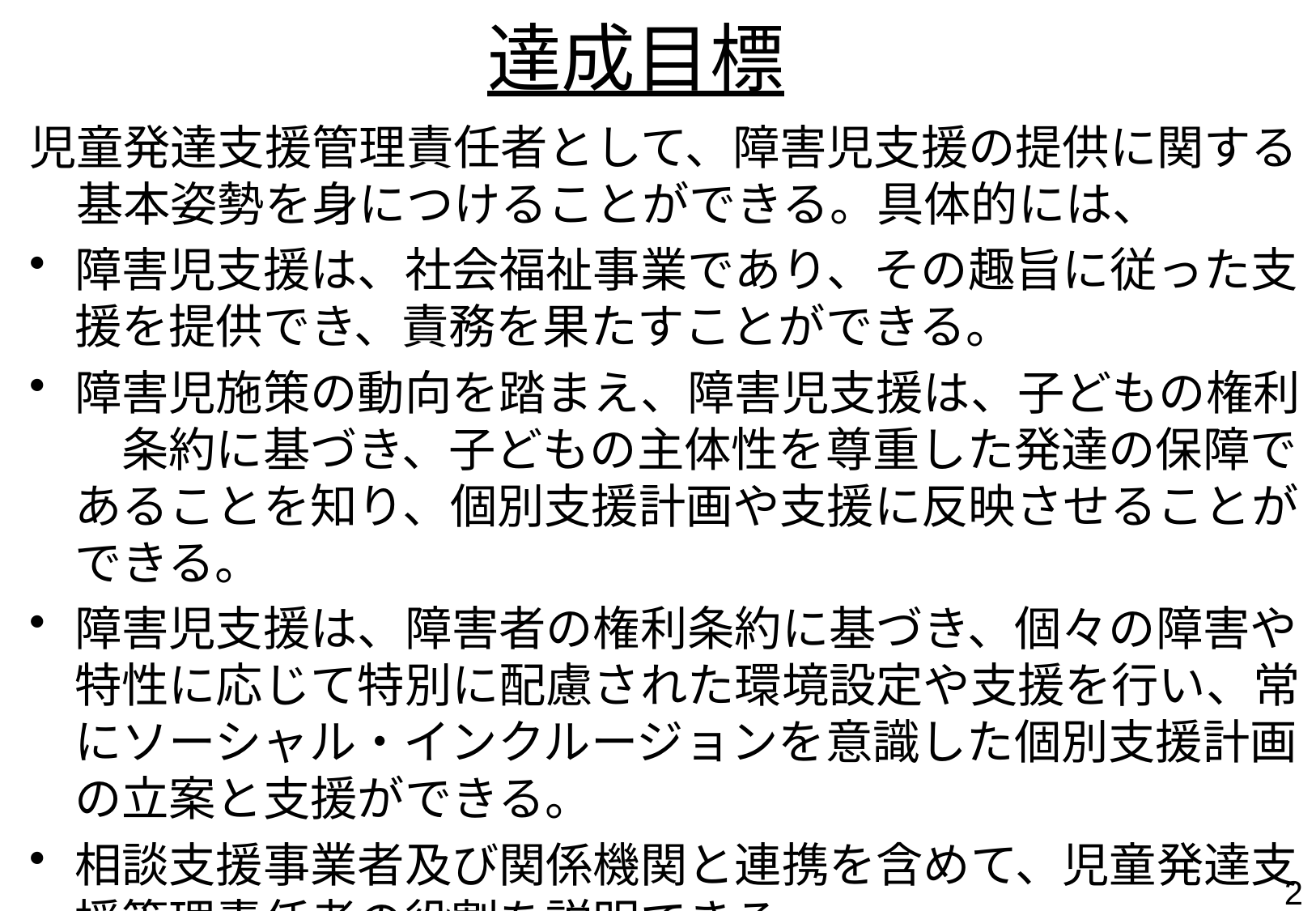

# 達成目標
児童発達支援管理責任者として、障害児支援の提供に関する　基本姿勢を身につけることができる。具体的には、
障害児支援は、社会福祉事業であり、その趣旨に従った支援を提供でき、責務を果たすことができる。
障害児施策の動向を踏まえ、障害児支援は、子どもの権利　条約に基づき、子どもの主体性を尊重した発達の保障であることを知り、個別支援計画や支援に反映させることができる。
障害児支援は、障害者の権利条約に基づき、個々の障害や特性に応じて特別に配慮された環境設定や支援を行い、常にソーシャル・インクルージョンを意識した個別支援計画の立案と支援ができる。
相談支援事業者及び関係機関と連携を含めて、児童発達支援管理責任者の役割を説明できる。

2